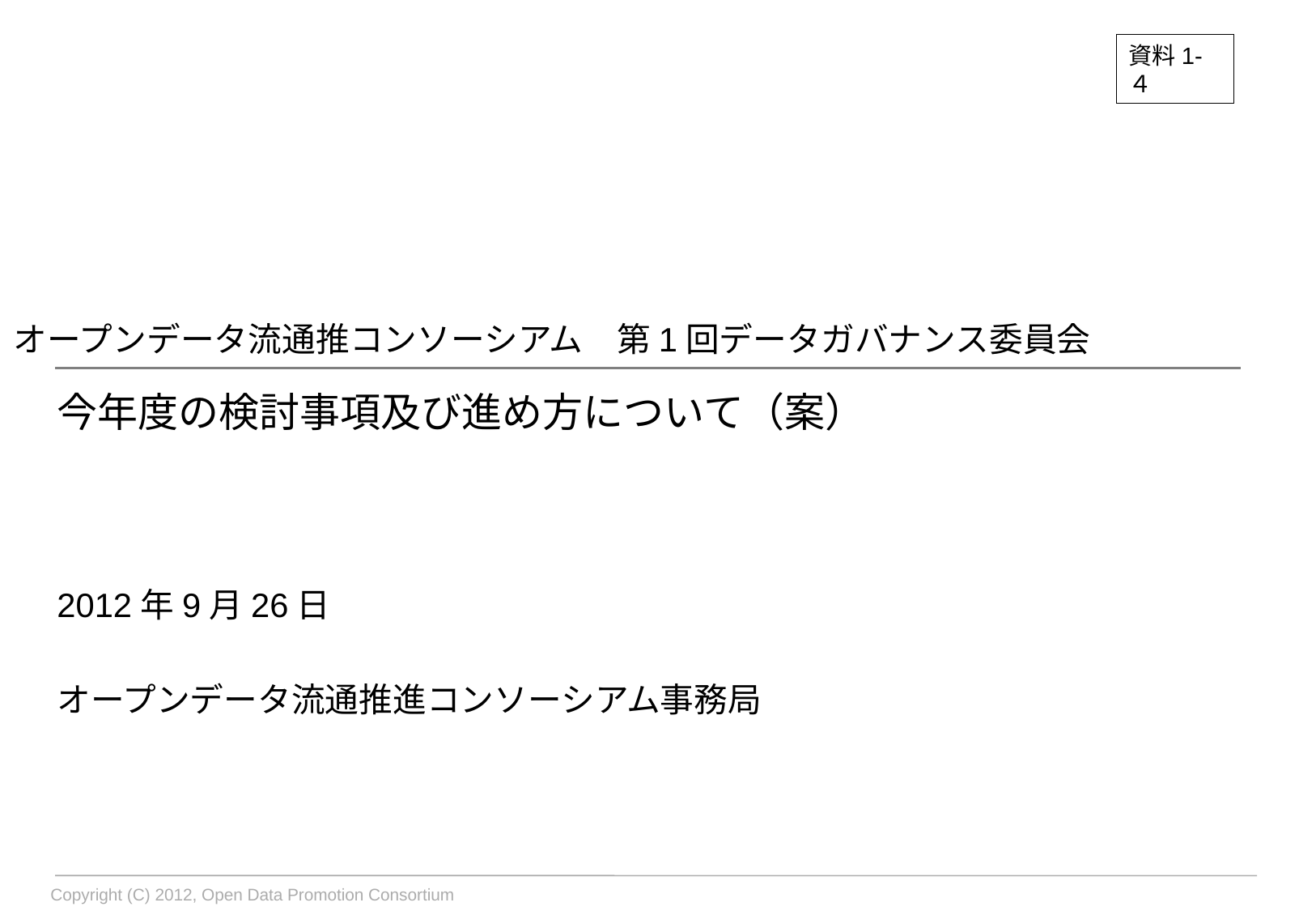

資料1-４
オープンデータ流通推コンソーシアム　第1回データガバナンス委員会
今年度の検討事項及び進め方について（案）

2012年9月26日

オープンデータ流通推進コンソーシアム事務局
Copyright (C) 2012, Open Data Promotion Consortium